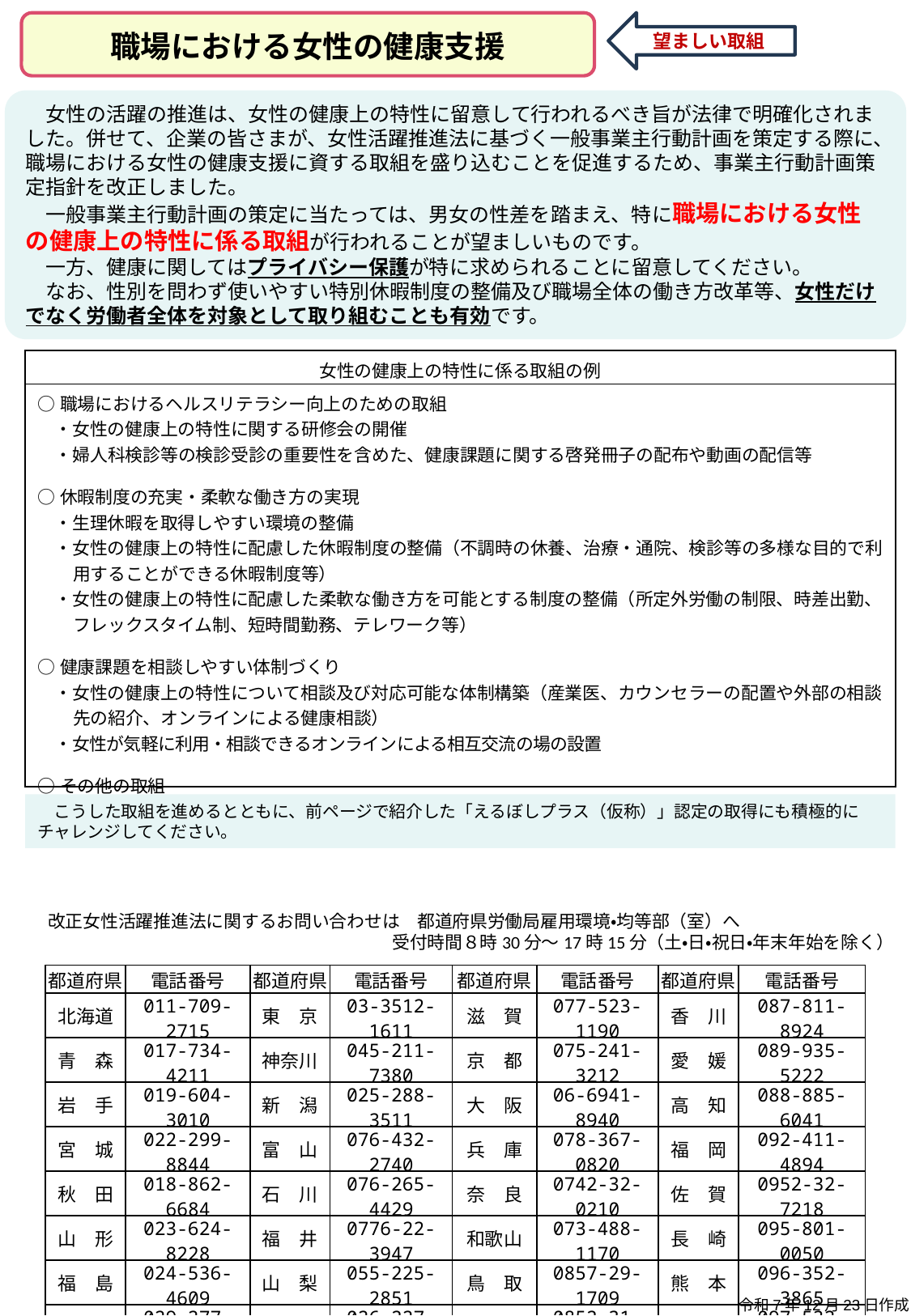

望ましい取組
職場における女性の健康支援

　女性の活躍の推進は、女性の健康上の特性に留意して行われるべき旨が法律で明確化されました。併せて、企業の皆さまが、女性活躍推進法に基づく一般事業主行動計画を策定する際に、職場における女性の健康支援に資する取組を盛り込むことを促進するため、事業主行動計画策定指針を改正しました。
　一般事業主行動計画の策定に当たっては、男女の性差を踏まえ、特に職場における女性の健康上の特性に係る取組が行われることが望ましいものです。
　一方、健康に関してはプライバシー保護が特に求められることに留意してください。
　なお、性別を問わず使いやすい特別休暇制度の整備及び職場全体の働き方改革等、女性だけでなく労働者全体を対象として取り組むことも有効です。
| 女性の健康上の特性に係る取組の例 |
| --- |
| ○職場におけるヘルスリテラシー向上のための取組 　・女性の健康上の特性に関する研修会の開催 　・婦人科検診等の検診受診の重要性を含めた、健康課題に関する啓発冊子の配布や動画の配信等 ○休暇制度の充実・柔軟な働き方の実現 　・生理休暇を取得しやすい環境の整備 　・女性の健康上の特性に配慮した休暇制度の整備（不調時の休養、治療・通院、検診等の多様な目的で利用することができる休暇制度等） 　・女性の健康上の特性に配慮した柔軟な働き方を可能とする制度の整備（所定外労働の制限、時差出勤、フレックスタイム制、短時間勤務、テレワーク等） ○健康課題を相談しやすい体制づくり 　・女性の健康上の特性について相談及び対応可能な体制構築（産業医、カウンセラーの配置や外部の相談先の紹介、オンラインによる健康相談） 　・女性が気軽に利用・相談できるオンラインによる相互交流の場の設置 ○その他の取組 　・婦人科検診の受診に対する支援 　・妊婦等が利用できる休憩スペースの設置 |
　こうした取組を進めるとともに、前ページで紹介した「えるぼしプラス（仮称）」認定の取得にも積極的にチャレンジしてください。
改正女性活躍推進法に関するお問い合わせは　都道府県労働局雇用環境・均等部（室）へ
受付時間８時30分～17時15分（土・日・祝日・年末年始を除く）
| 都道府県 | 電話番号 | 都道府県 | 電話番号 | 都道府県 | 電話番号 | 都道府県 | 電話番号 |
| --- | --- | --- | --- | --- | --- | --- | --- |
| 北海道 | 011-709-2715 | 東　京 | 03-3512-1611 | 滋　賀 | 077-523-1190 | 香　川 | 087-811-8924 |
| 青　森 | 017-734-4211 | 神奈川 | 045-211-7380 | 京　都 | 075-241-3212 | 愛　媛 | 089-935-5222 |
| 岩　手 | 019-604-3010 | 新　潟 | 025-288-3511 | 大　阪 | 06-6941-8940 | 高　知 | 088-885-6041 |
| 宮　城 | 022-299-8844 | 富　山 | 076-432-2740 | 兵　庫 | 078-367-0820 | 福　岡 | 092-411-4894 |
| 秋　田 | 018-862-6684 | 石　川 | 076-265-4429 | 奈　良 | 0742-32-0210 | 佐　賀 | 0952-32-7218 |
| 山　形 | 023-624-8228 | 福　井 | 0776-22-3947 | 和歌山 | 073-488-1170 | 長　崎 | 095-801-0050 |
| 福　島 | 024-536-4609 | 山　梨 | 055-225-2851 | 鳥　取 | 0857-29-1709 | 熊　本 | 096-352-3865 |
| 茨　城 | 029-277-8295 | 長　野 | 026-227-0125 | 島　根 | 0852-31-1161 | 大　分 | 097-532-4025 |
| 栃　木 | 028-633-2795 | 岐　阜 | 058-245-1550 | 岡　山 | 086-225-2017 | 宮　崎 | 0985-38-8821 |
| 群　馬 | 027-896-4739 | 静　岡 | 054-252-5310 | 広　島 | 082-221-9247 | 鹿児島 | 099-223-8239 |
| 埼　玉 | 048-600-6269 | 愛　知 | 052-857-0312 | 山　口 | 083-995-0390 | 沖　縄 | 098-868-4380 |
| 千　葉 | 043-221-2307 | 三　重 | 059-226-2318 | 徳　島 | 088-652-2718 |  |  |
令和7年12月23日作成